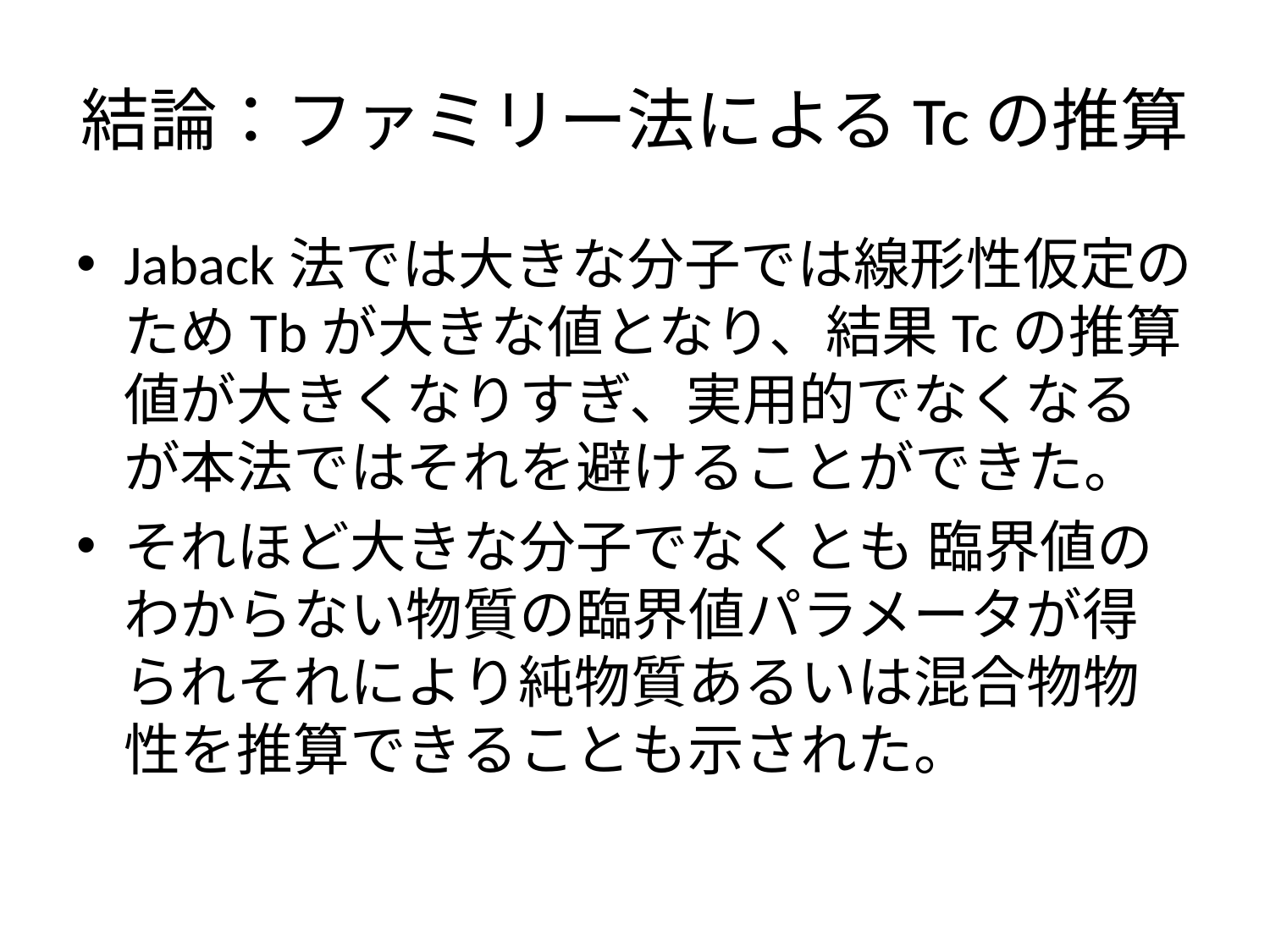

# 結論：ファミリー法によるTcの推算
Jaback法では大きな分子では線形性仮定のためTbが大きな値となり、結果Tcの推算値が大きくなりすぎ、実用的でなくなるが本法ではそれを避けることができた。
それほど大きな分子でなくとも 臨界値のわからない物質の臨界値パラメータが得られそれにより純物質あるいは混合物物性を推算できることも示された。